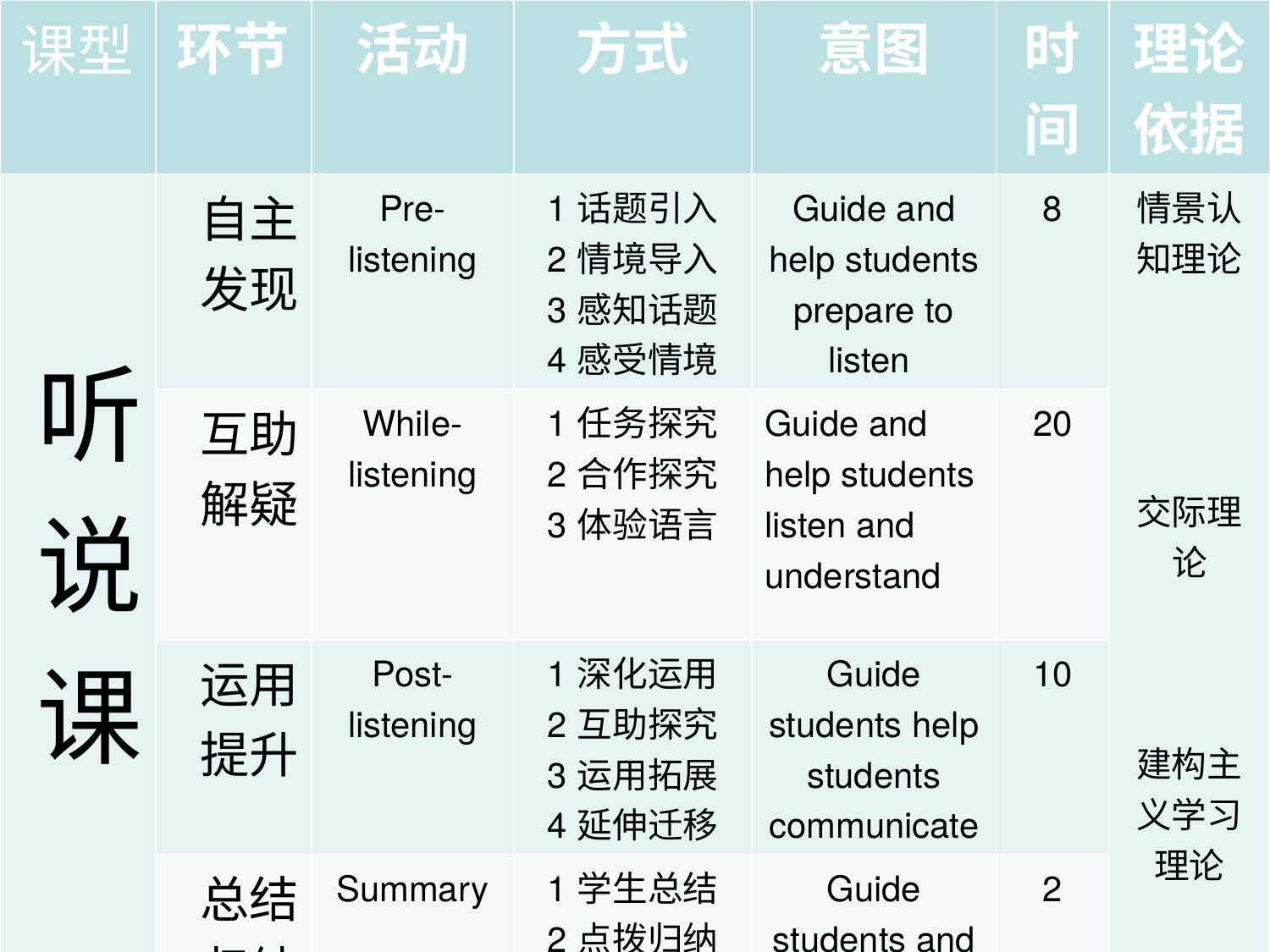

| 课型 | 环节 | 活动 | 方式 | 意图 | 时间 | 理论依据 |
| --- | --- | --- | --- | --- | --- | --- |
| 听说课 | 自主发现 | Pre-listening | 1话题引入 2情境导入 3感知话题 4感受情境 | Guide and help students prepare to listen | 8 | 情景认知理论 交际理论 建构主义学习理论 |
|  | 互助解疑 | While-listening | 1任务探究 2合作探究 3体验语言 | Guide and help students listen and understand | 20 |  |
|  | 运用提升 | Post-listening | 1深化运用 2互助探究 3运用拓展 4延伸迁移 | Guide students help students communicate | 10 |  |
|  | 总结归纳 | Summary | 1学生总结 2点拨归纳 | Guide students and help students summarize | 2 |  |